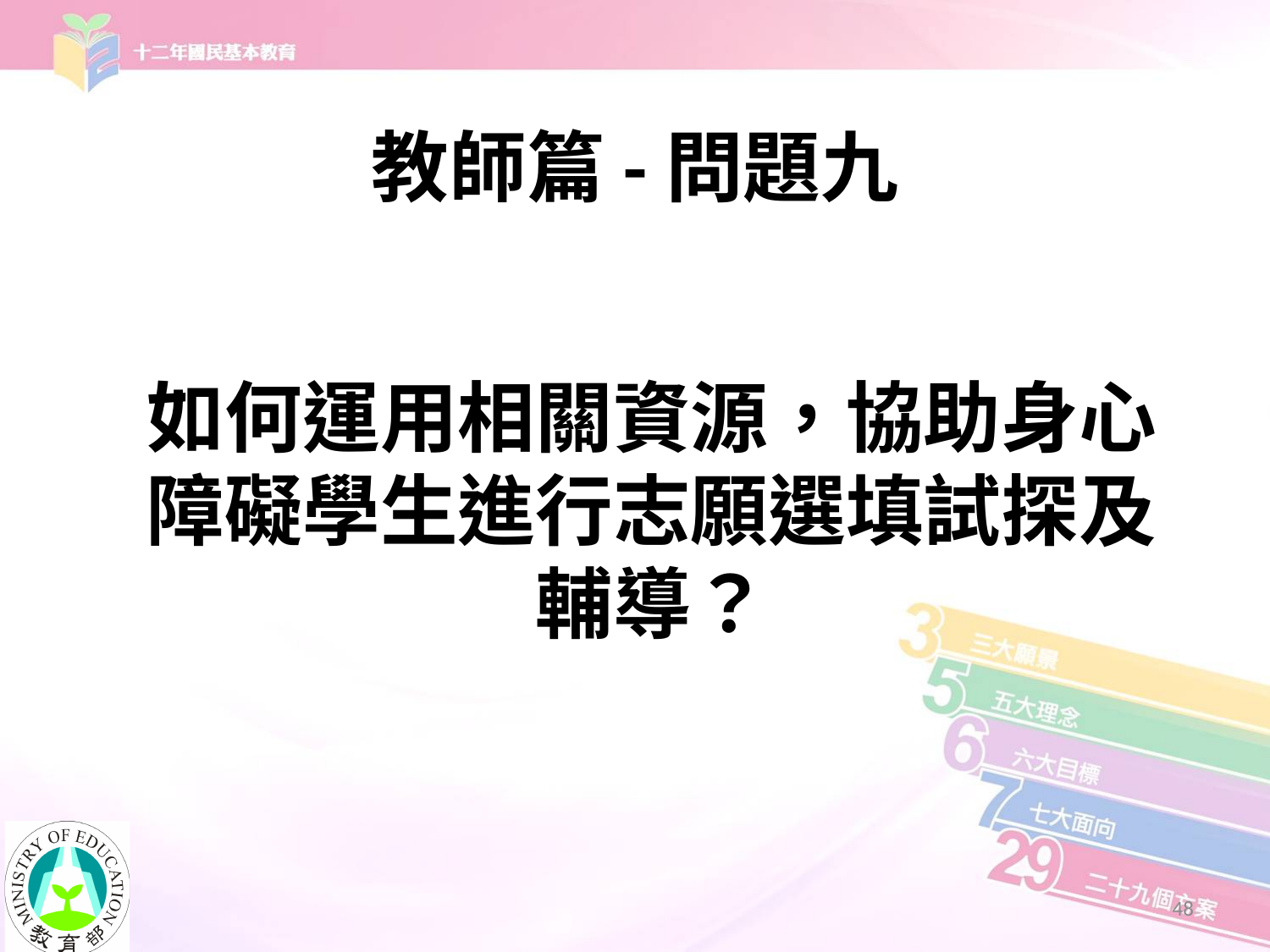

# 教師篇-問題九
	如何運用相關資源，協助身心障礙學生進行志願選填試探及輔導？
48